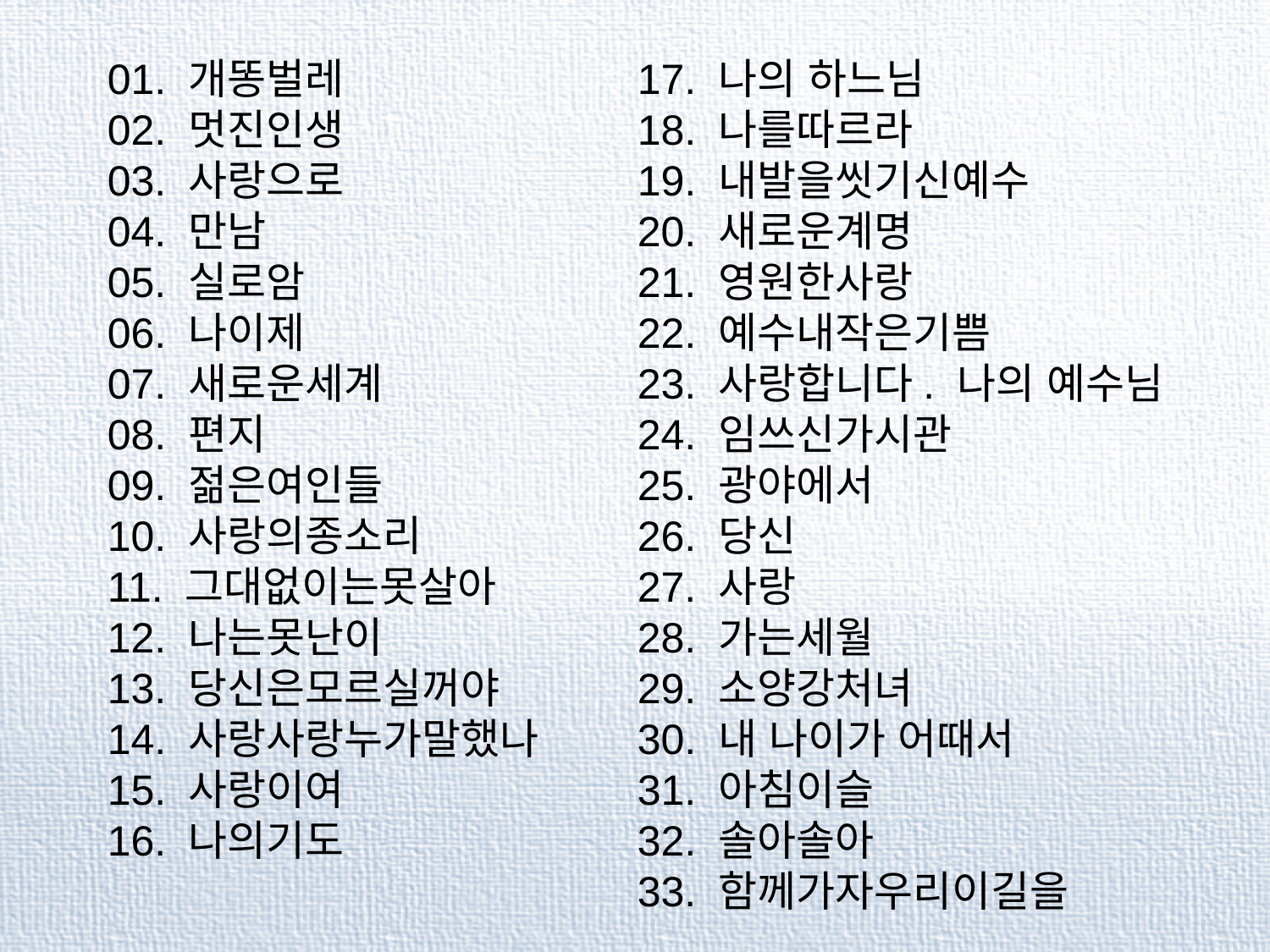

01. 개똥벌레
02. 멋진인생
03. 사랑으로
04. 만남
05. 실로암
06. 나이제
07. 새로운세계
08. 편지
09. 젊은여인들
10. 사랑의종소리
11. 그대없이는못살아
12. 나는못난이
13. 당신은모르실꺼야
14. 사랑사랑누가말했나
15. 사랑이여
16. 나의기도
17. 나의 하느님
18. 나를따르라
19. 내발을씻기신예수
20. 새로운계명
21. 영원한사랑
22. 예수내작은기쁨
23. 사랑합니다. 나의 예수님
24. 임쓰신가시관
25. 광야에서
26. 당신
27. 사랑
28. 가는세월
29. 소양강처녀
30. 내 나이가 어때서
31. 아침이슬
32. 솔아솔아
33. 함께가자우리이길을